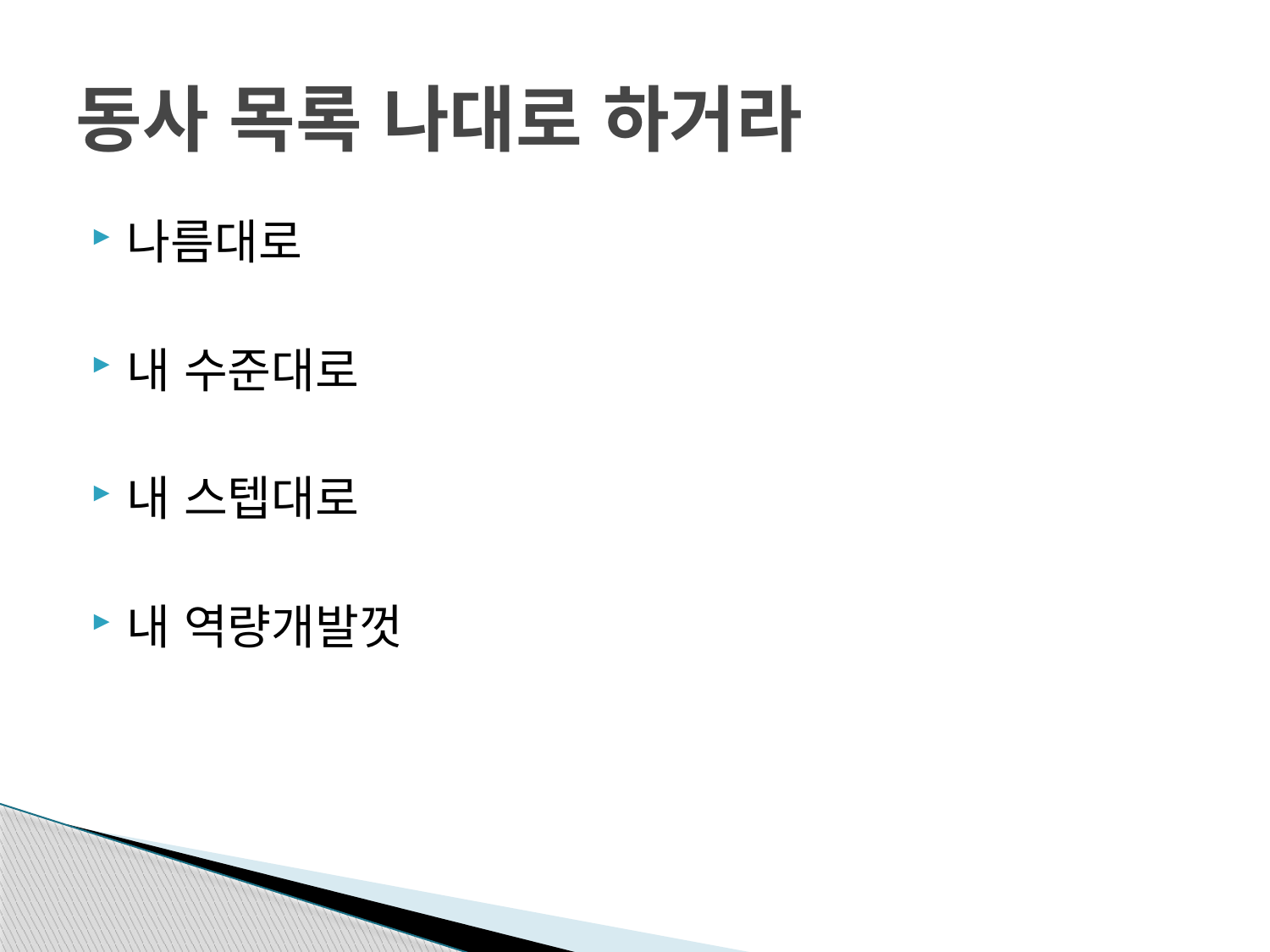

# 동사 목록 나대로 하거라
나름대로

내 수준대로

내 스텝대로

내 역량개발껏